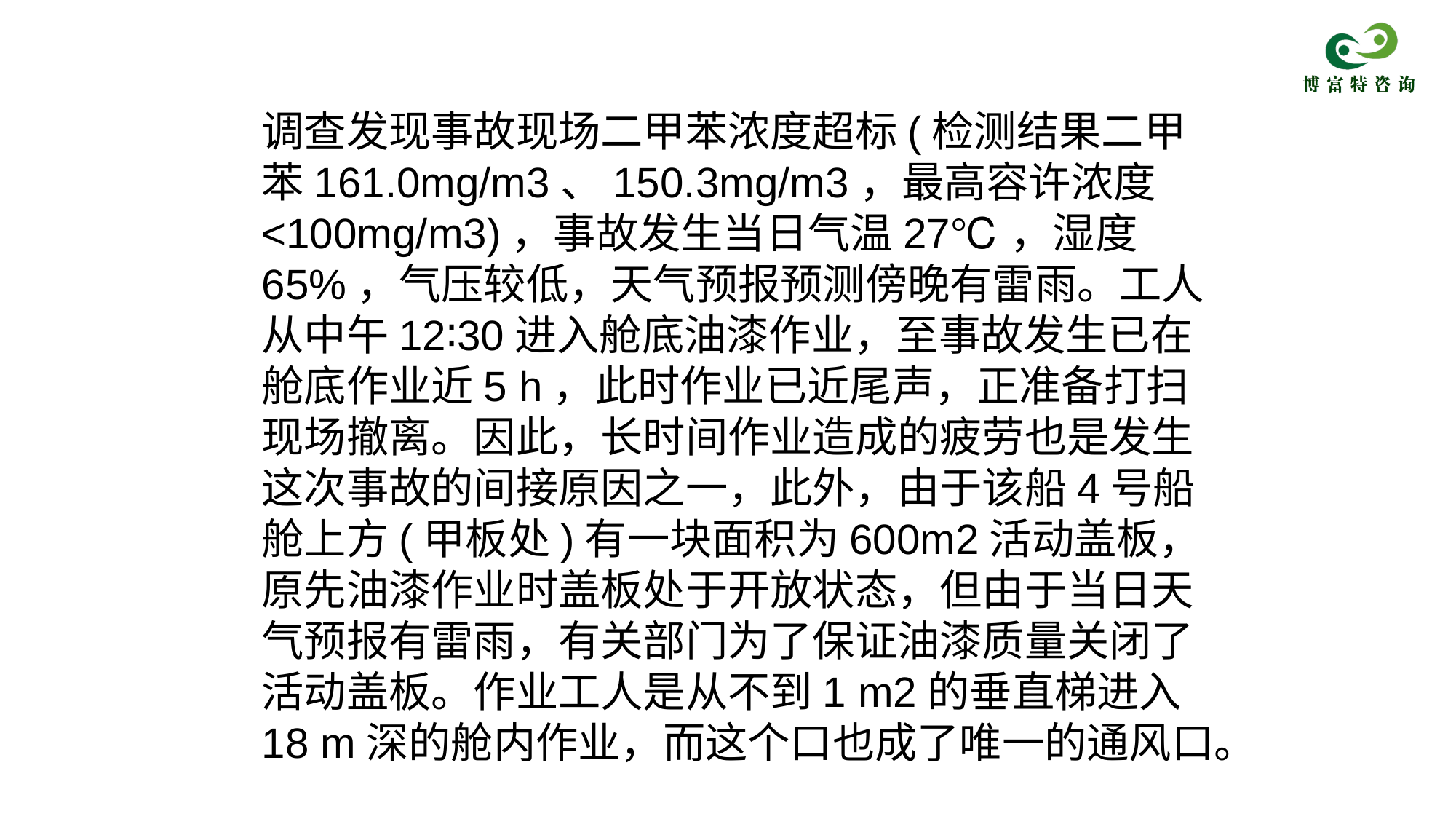

调查发现事故现场二甲苯浓度超标(检测结果二甲苯161.0mg/m3、150.3mg/m3，最高容许浓度<100mg/m3)，事故发生当日气温27℃，湿度65%，气压较低，天气预报预测傍晚有雷雨。工人从中午12∶30进入舱底油漆作业，至事故发生已在舱底作业近5 h，此时作业已近尾声，正准备打扫现场撤离。因此，长时间作业造成的疲劳也是发生这次事故的间接原因之一，此外，由于该船4号船舱上方(甲板处)有一块面积为600m2活动盖板，原先油漆作业时盖板处于开放状态，但由于当日天气预报有雷雨，有关部门为了保证油漆质量关闭了活动盖板。作业工人是从不到1 m2的垂直梯进入18 m深的舱内作业，而这个口也成了唯一的通风口。